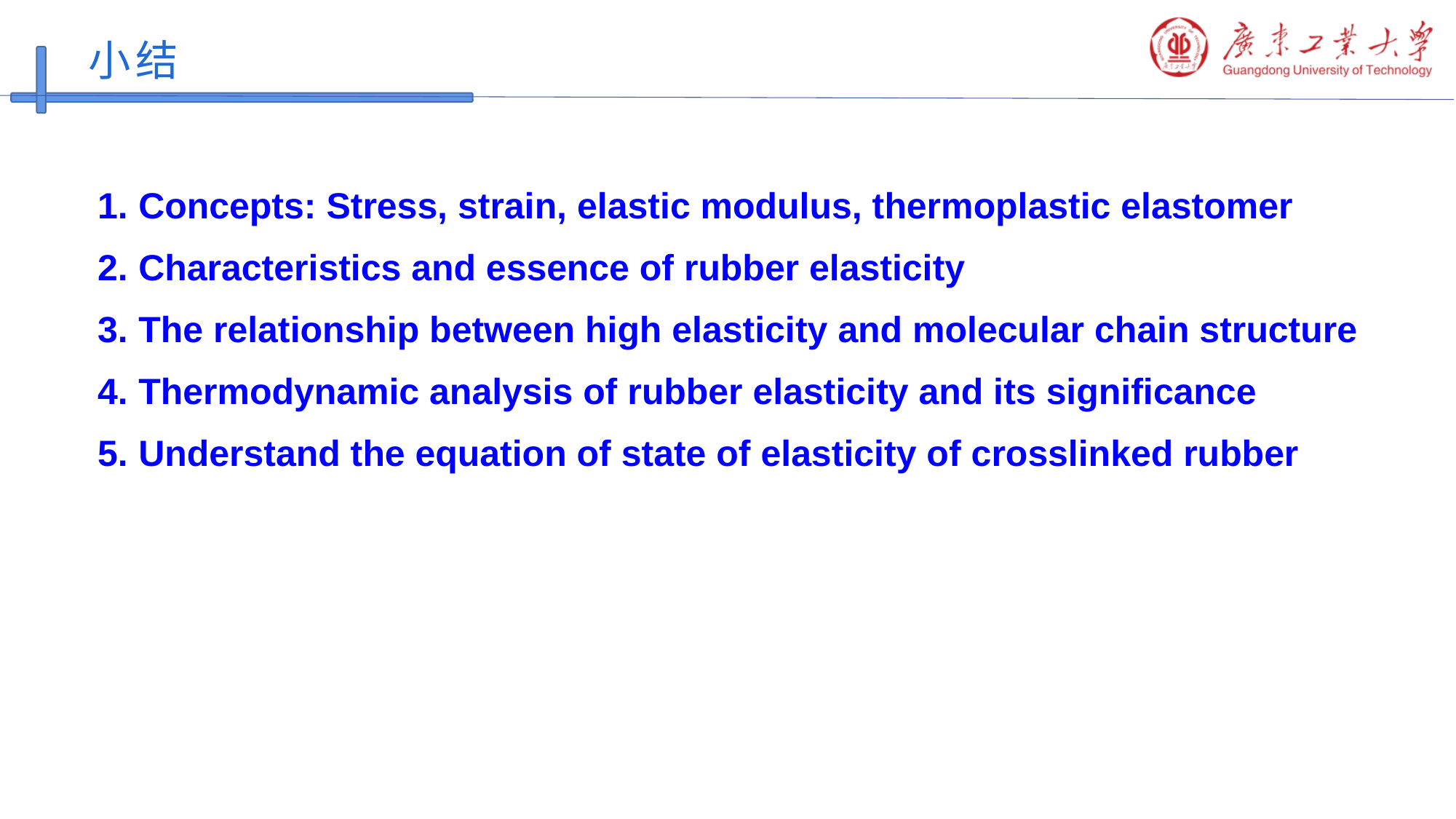

# 小结
Concepts: Stress, strain, elastic modulus, thermoplastic elastomer
Characteristics and essence of rubber elasticity
The relationship between high elasticity and molecular chain structure
Thermodynamic analysis of rubber elasticity and its significance
Understand the equation of state of elasticity of crosslinked rubber
48